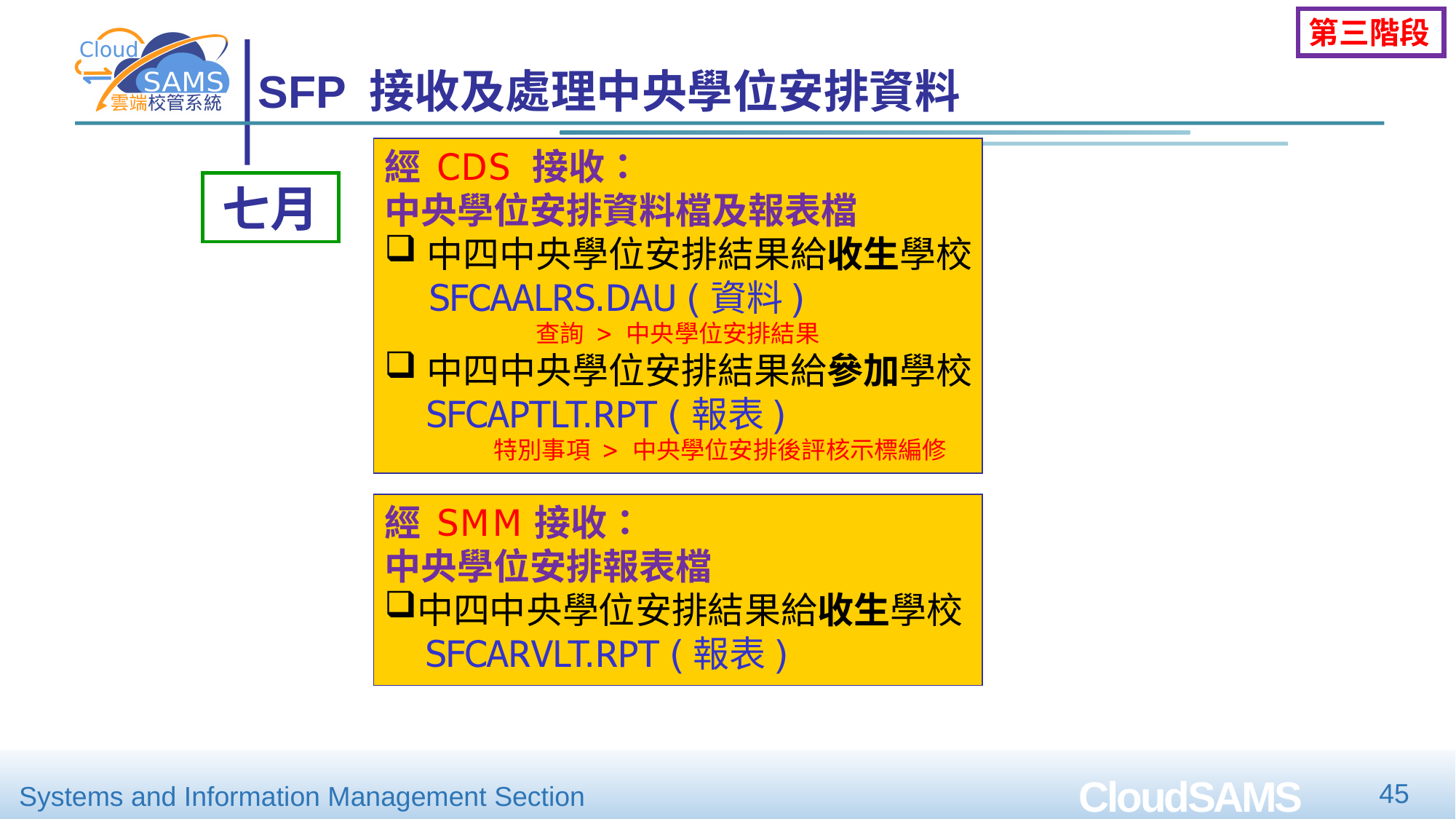

第三階段
# SFP 接收及處理中央學位安排資料
經 CDS 接收：
中央學位安排資料檔及報表檔
中四中央學位安排結果給收生學校
    SFCAALRS.DAU (資料)
		查詢 > 中央學位安排結果
中四中央學位安排結果給參加學校
SFCAPTLT.RPT (報表)
	特別事項 > 中央學位安排後評核示標編修

七月

經 SMM接收：
中央學位安排報表檔
中四中央學位安排結果給收生學校
    SFCARVLT.RPT (報表)

45